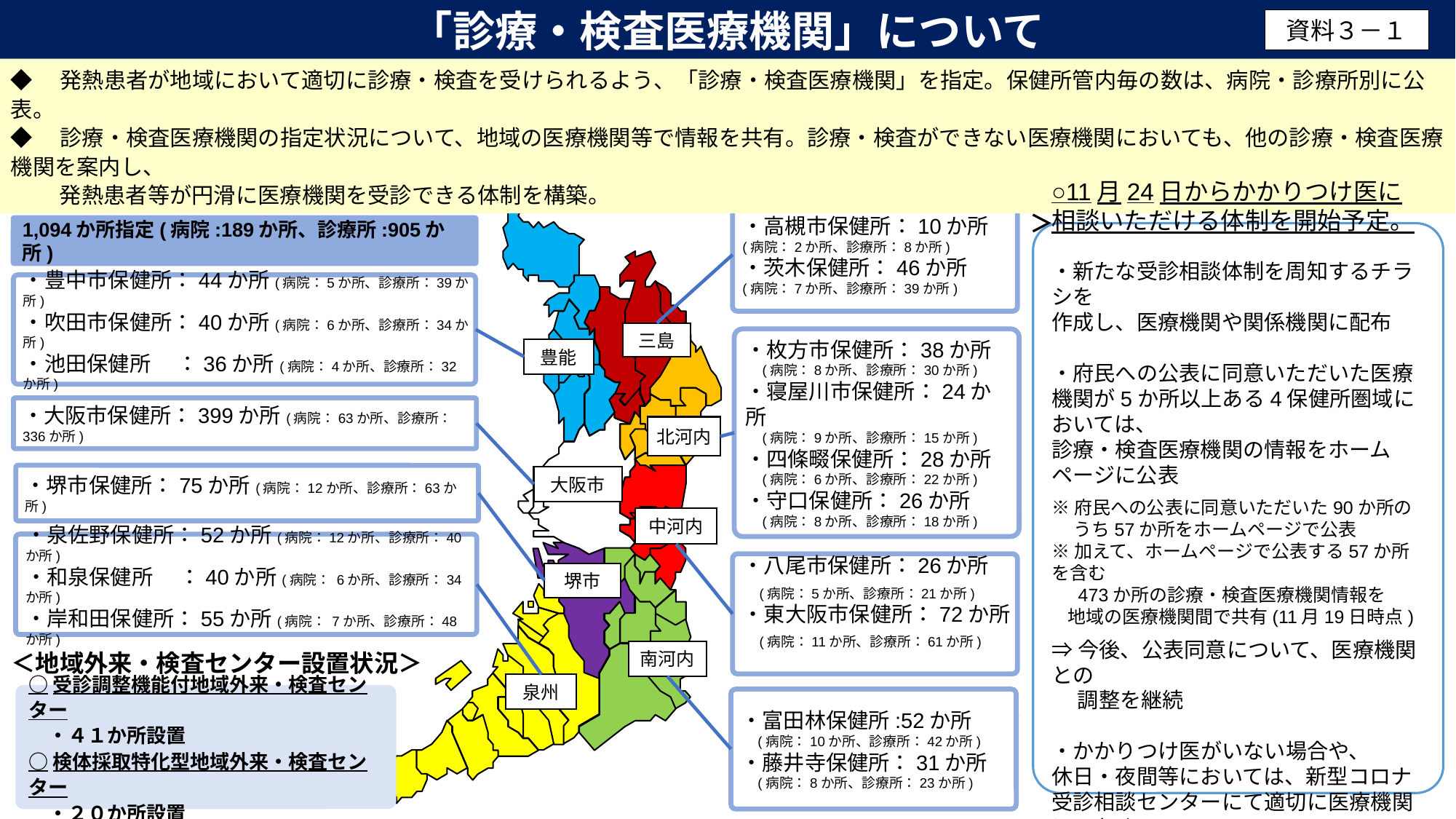

「診療・検査医療機関」について
資料３－１
◆　発熱患者が地域において適切に診療・検査を受けられるよう、「診療・検査医療機関」を指定。保健所管内毎の数は、病院・診療所別に公表。
◆　診療・検査医療機関の指定状況について、地域の医療機関等で情報を共有。診療・検査ができない医療機関においても、他の診療・検査医療機関を案内し、
　　 発熱患者等が円滑に医療機関を受診できる体制を構築。
＜保健所毎指定状況＞※11月19日時点
＜診療相談体制の整備について＞

・高槻市保健所：10か所
(病院：2か所、診療所：8か所)
・茨木保健所：46か所
(病院：7か所、診療所：39か所)
1,094か所指定(病院:189か所、診療所:905か所)
○11月24日からかかりつけ医に相談いただける体制を開始予定。

・新たな受診相談体制を周知するチラシを
作成し、医療機関や関係機関に配布

・府民への公表に同意いただいた医療機関が5か所以上ある4保健所圏域においては、
診療・検査医療機関の情報をホームページに公表

※府民への公表に同意いただいた90か所の
　 うち57か所をホームページで公表
※加えて、ホームページで公表する57か所を含む
　 473か所の診療・検査医療機関情報を
   地域の医療機関間で共有(11月19日時点)

⇒今後、公表同意について、医療機関との
　 調整を継続

・かかりつけ医がいない場合や、
休日・夜間等においては、新型コロナ受診相談センターにて適切に医療機関につなぐ
・豊中市保健所：44か所(病院：5か所、診療所：39か所)
・吹田市保健所：40か所(病院：6か所、診療所：34か所)
・池田保健所　 ：36か所(病院：4か所、診療所：32か所)
三島
・枚方市保健所：38か所
　(病院：8か所、診療所：30か所)
・寝屋川市保健所：24か所
　(病院：9か所、診療所：15か所)
・四條畷保健所：28か所
　(病院：6か所、診療所：22か所)
・守口保健所：26か所
　(病院：8か所、診療所：18か所)
豊能
・大阪市保健所：399か所(病院：63か所、診療所：336か所)
北河内
・堺市保健所：75か所(病院：12か所、診療所：63か所)
大阪市
中河内
・泉佐野保健所：52か所(病院：12か所、診療所：40か所)
・和泉保健所　 ：40か所(病院： 6か所、診療所：34か所)
・岸和田保健所：55か所(病院： 7か所、診療所：48か所)
・八尾市保健所：26か所
　(病院：5か所、診療所：21か所)
・東大阪市保健所：72か所
　(病院：11か所、診療所：61か所)
堺市
南河内
＜地域外来・検査センター設置状況＞
泉州
○受診調整機能付地域外来・検査センター
　・４１か所設置
○検体採取特化型地域外来・検査センター
　・２０か所設置
・富田林保健所:52か所
　(病院：10か所、診療所：42か所)
・藤井寺保健所：31か所
　(病院：8か所、診療所：23か所)